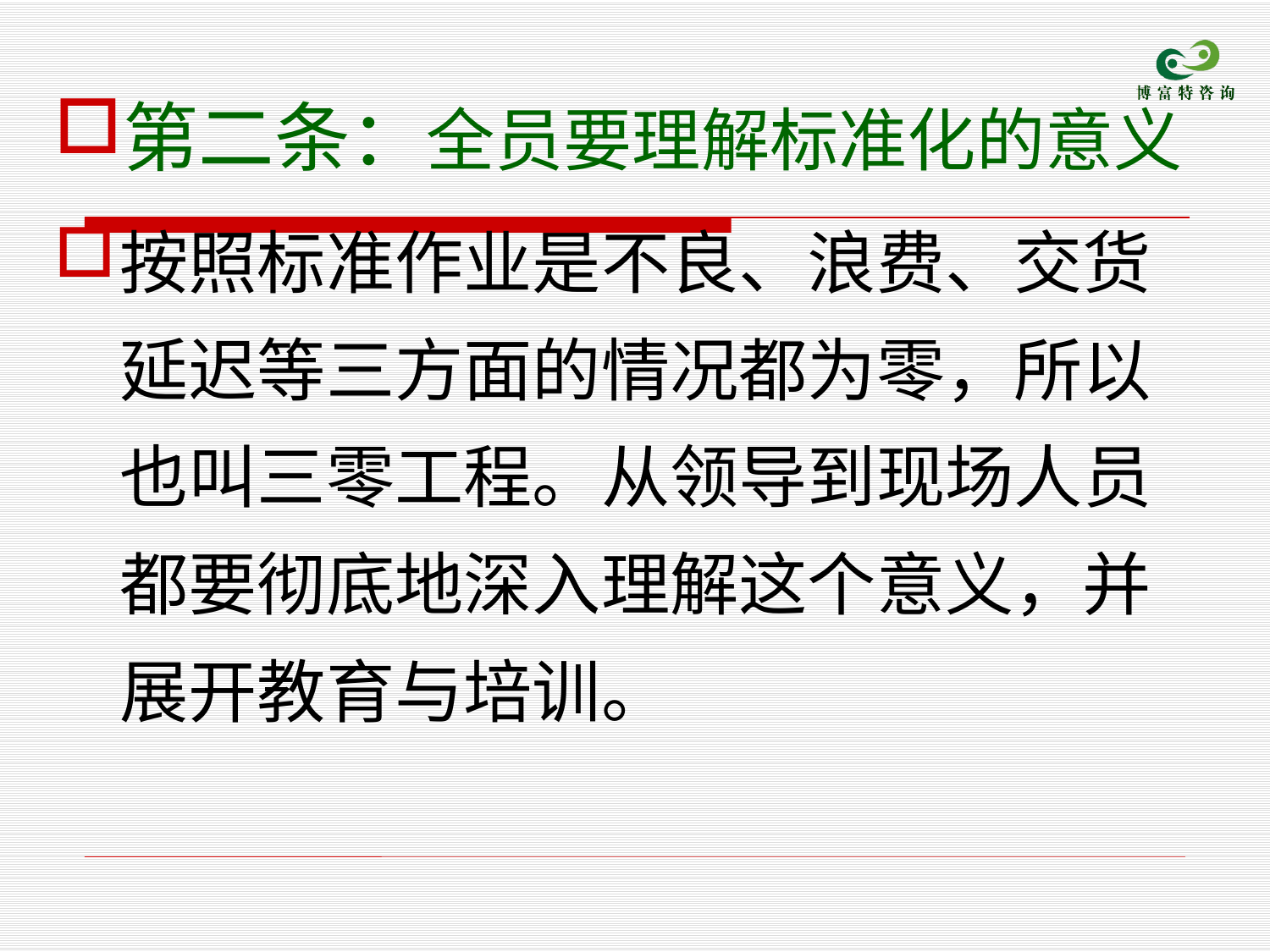

第二条：全员要理解标准化的意义
按照标准作业是不良、浪费、交货延迟等三方面的情况都为零，所以也叫三零工程。从领导到现场人员都要彻底地深入理解这个意义，并展开教育与培训。
595